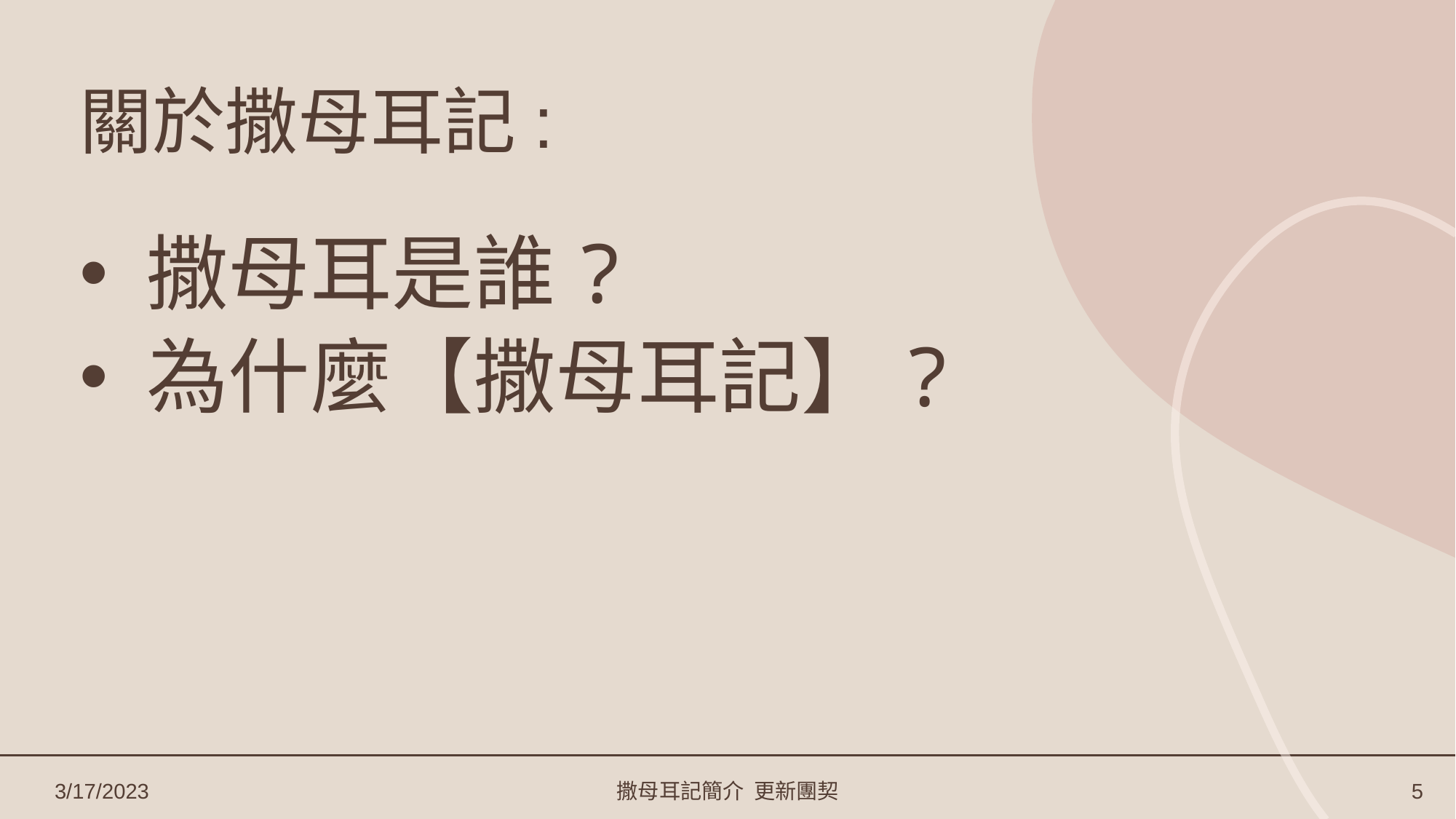

# 關於撒母耳記:
 撒母耳是誰?
 為什麼【撒母耳記】?

3/17/2023
撒母耳記簡介  更新團契
5